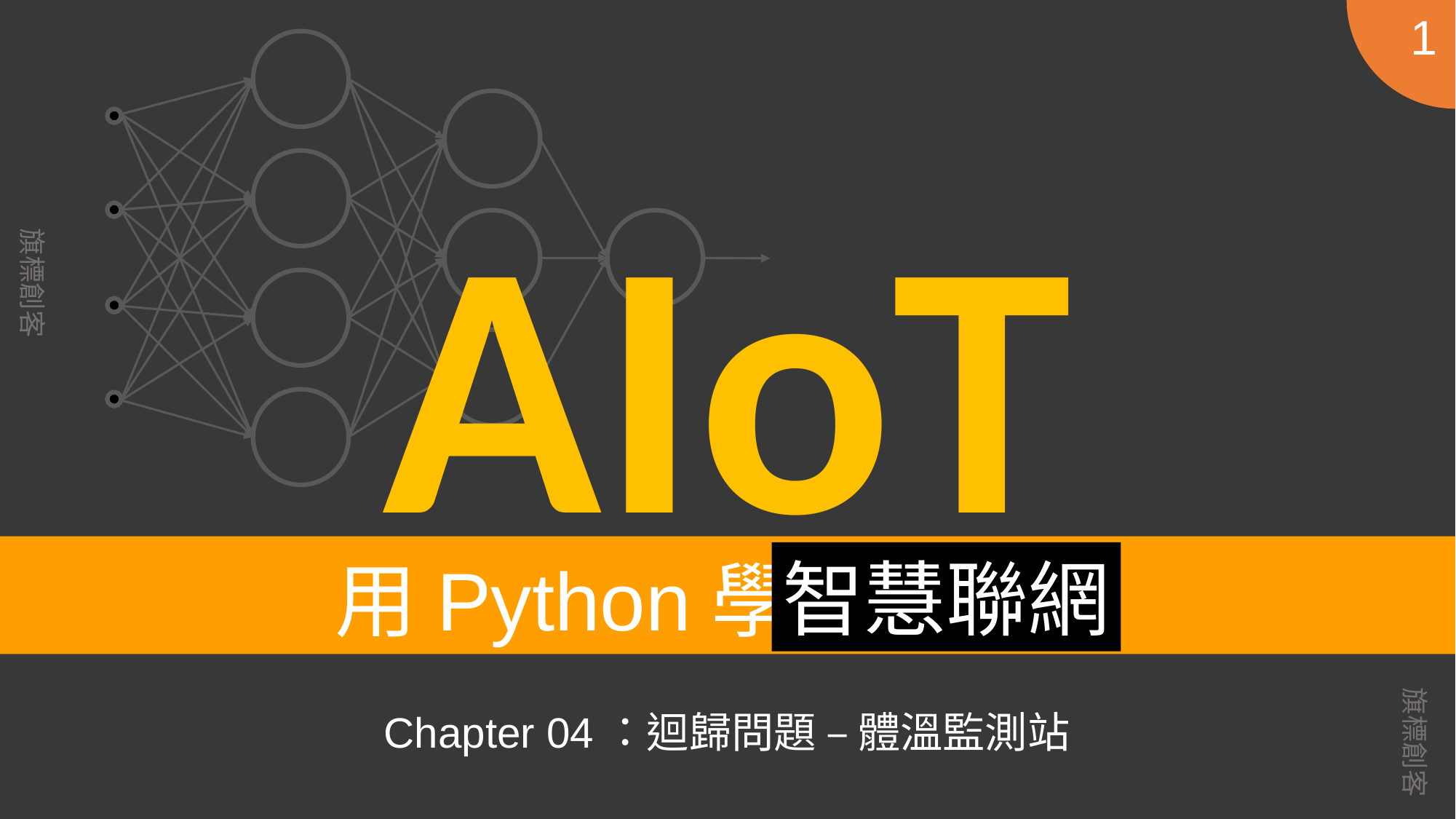

AIoT
# 用Python學智慧聯網
智慧聯網
Chapter 04：迴歸問題 – 體溫監測站